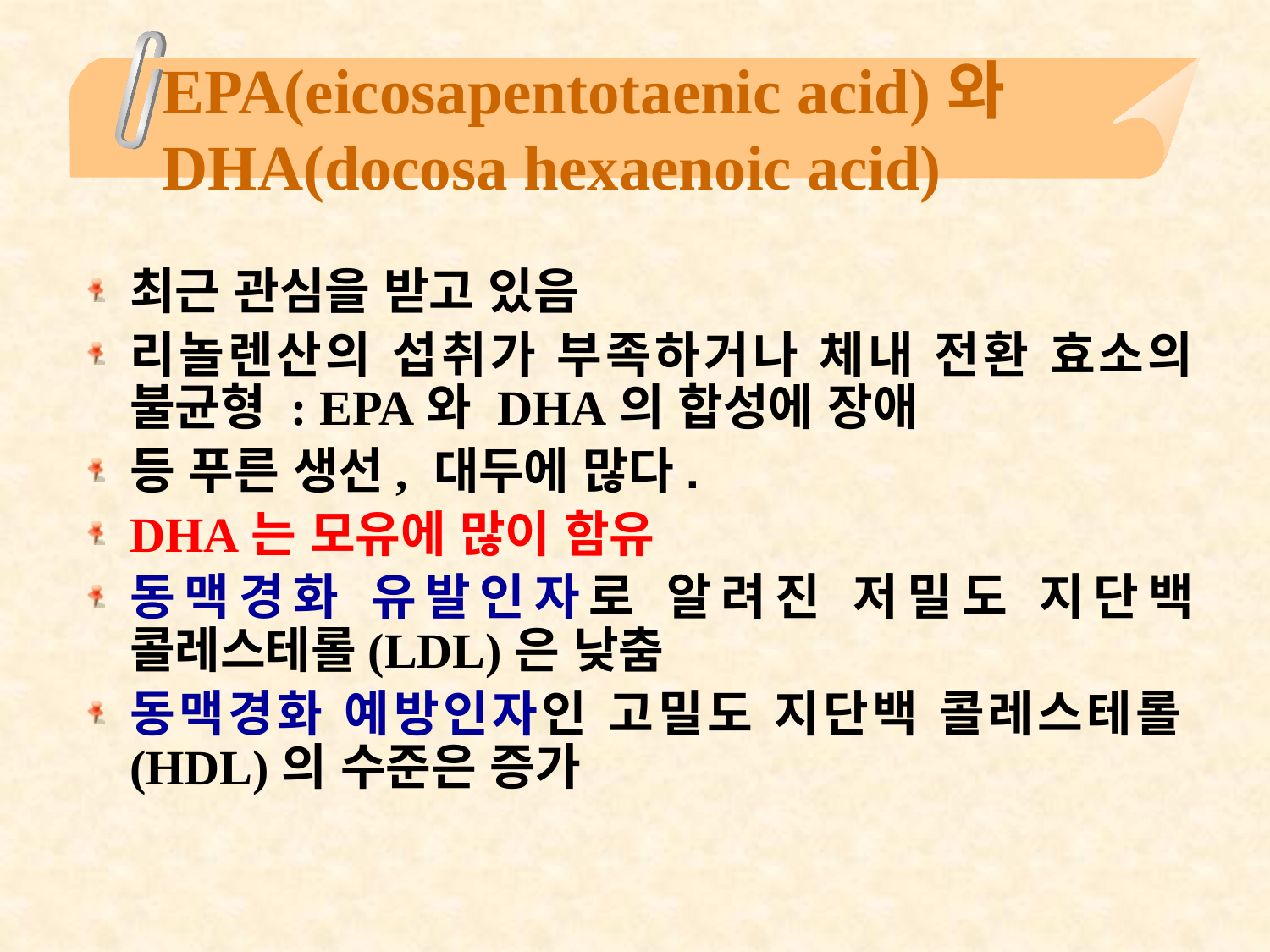

# EPA(eicosapentotaenic acid)와 DHA(docosa hexaenoic acid)
최근 관심을 받고 있음
리놀렌산의 섭취가 부족하거나 체내 전환 효소의 불균형 : EPA와 DHA의 합성에 장애
등 푸른 생선, 대두에 많다.
DHA는 모유에 많이 함유
동맥경화 유발인자로 알려진 저밀도 지단백 콜레스테롤(LDL)은 낮춤
동맥경화 예방인자인 고밀도 지단백 콜레스테롤(HDL)의 수준은 증가